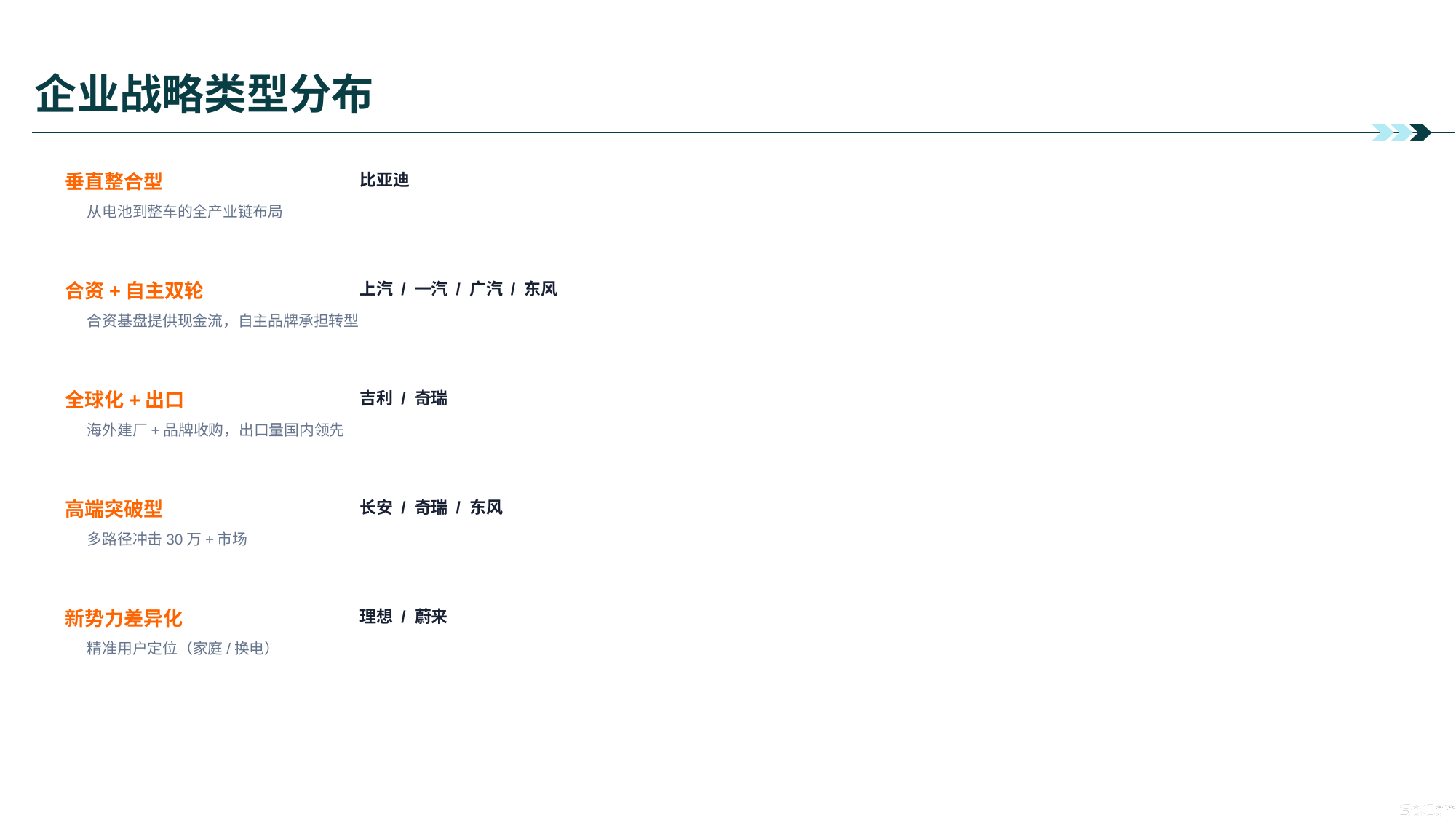

# 企业战略类型分布
垂直整合型
比亚迪
从电池到整车的全产业链布局
合资+自主双轮
上汽 / 一汽 / 广汽 / 东风
合资基盘提供现金流，自主品牌承担转型
全球化+出口
吉利 / 奇瑞
海外建厂+品牌收购，出口量国内领先
高端突破型
长安 / 奇瑞 / 东风
多路径冲击30万+市场
新势力差异化
理想 / 蔚来
精准用户定位（家庭/换电）